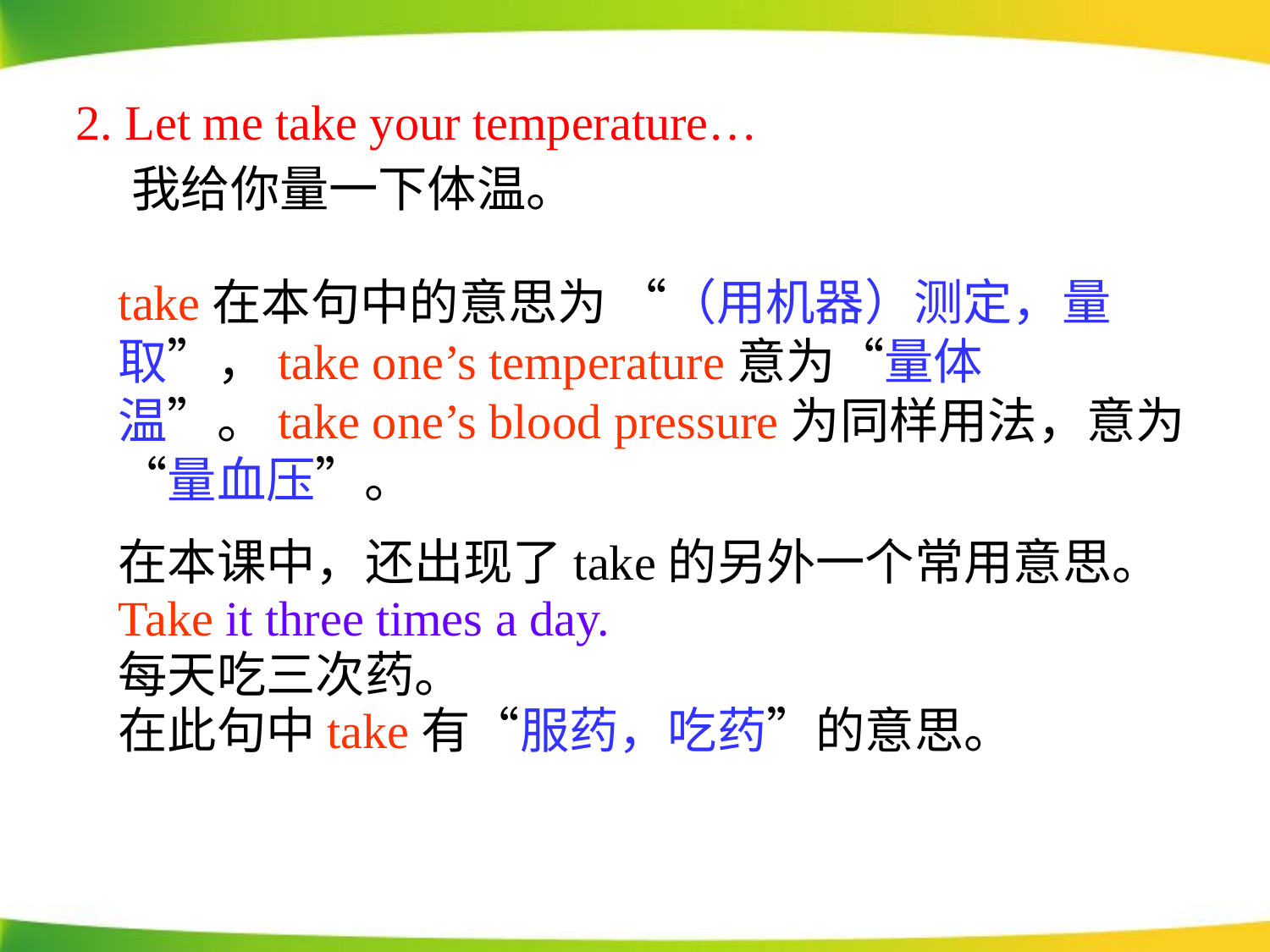

2. Let me take your temperature…
    我给你量一下体温。
take在本句中的意思为 “（用机器）测定，量取”，take one’s temperature意为“量体温”。take one’s blood pressure为同样用法，意为“量血压”。
在本课中，还出现了take的另外一个常用意思。
Take it three times a day.
每天吃三次药。
在此句中take有“服药，吃药”的意思。